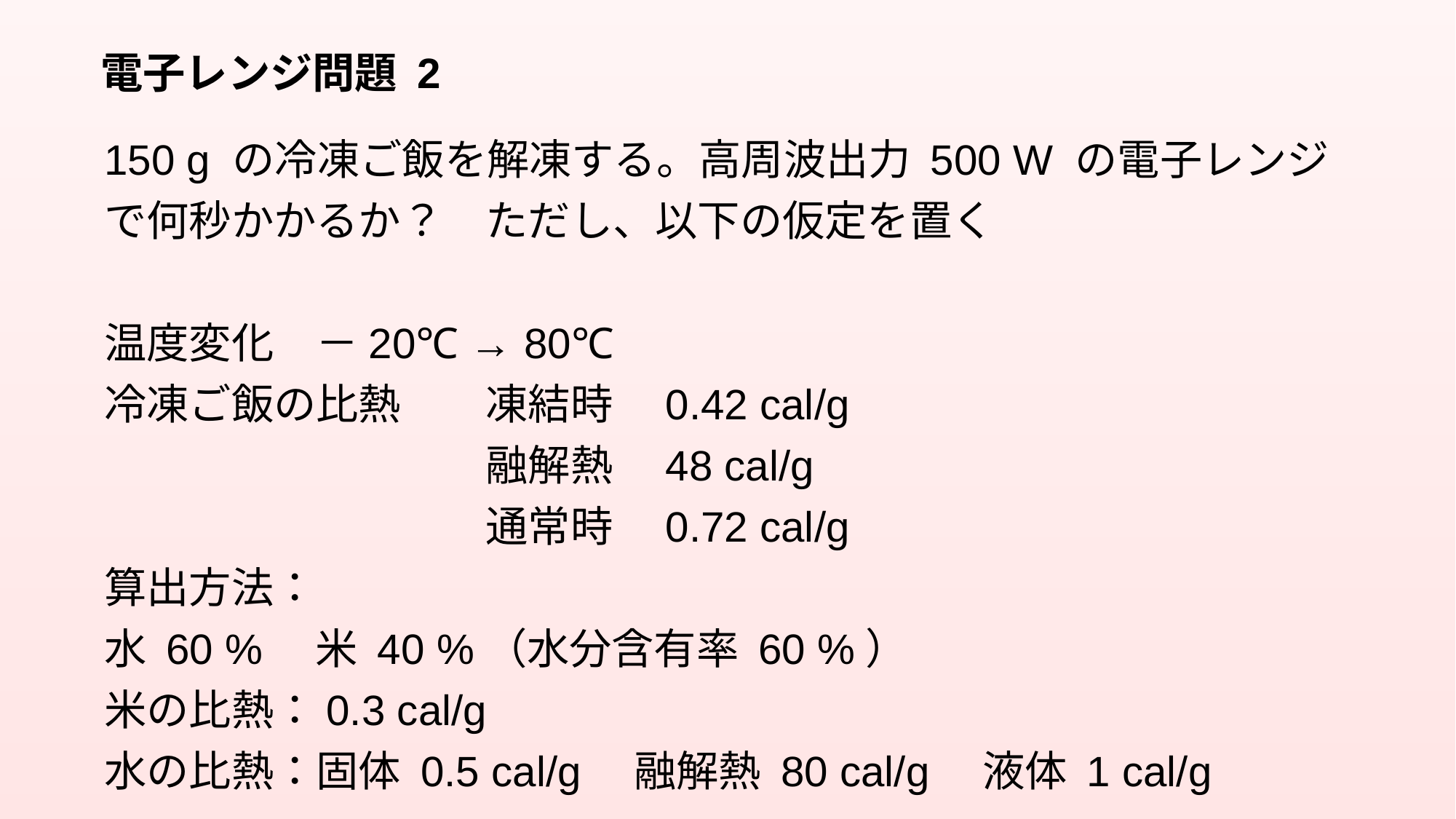

電子レンジ問題 2
150 g の冷凍ご飯を解凍する。高周波出力 500 W の電子レンジで何秒かかるか？　ただし、以下の仮定を置く

温度変化　－20℃ → 80℃
冷凍ご飯の比熱　　凍結時　0.42 cal/g
　　　　　　　　　融解熱　48 cal/g
　　　　　　　　　通常時　0.72 cal/g
算出方法：
水 60 %　米 40 %（水分含有率 60 %）
米の比熱：0.3 cal/g
水の比熱：固体 0.5 cal/g　融解熱 80 cal/g　液体 1 cal/g